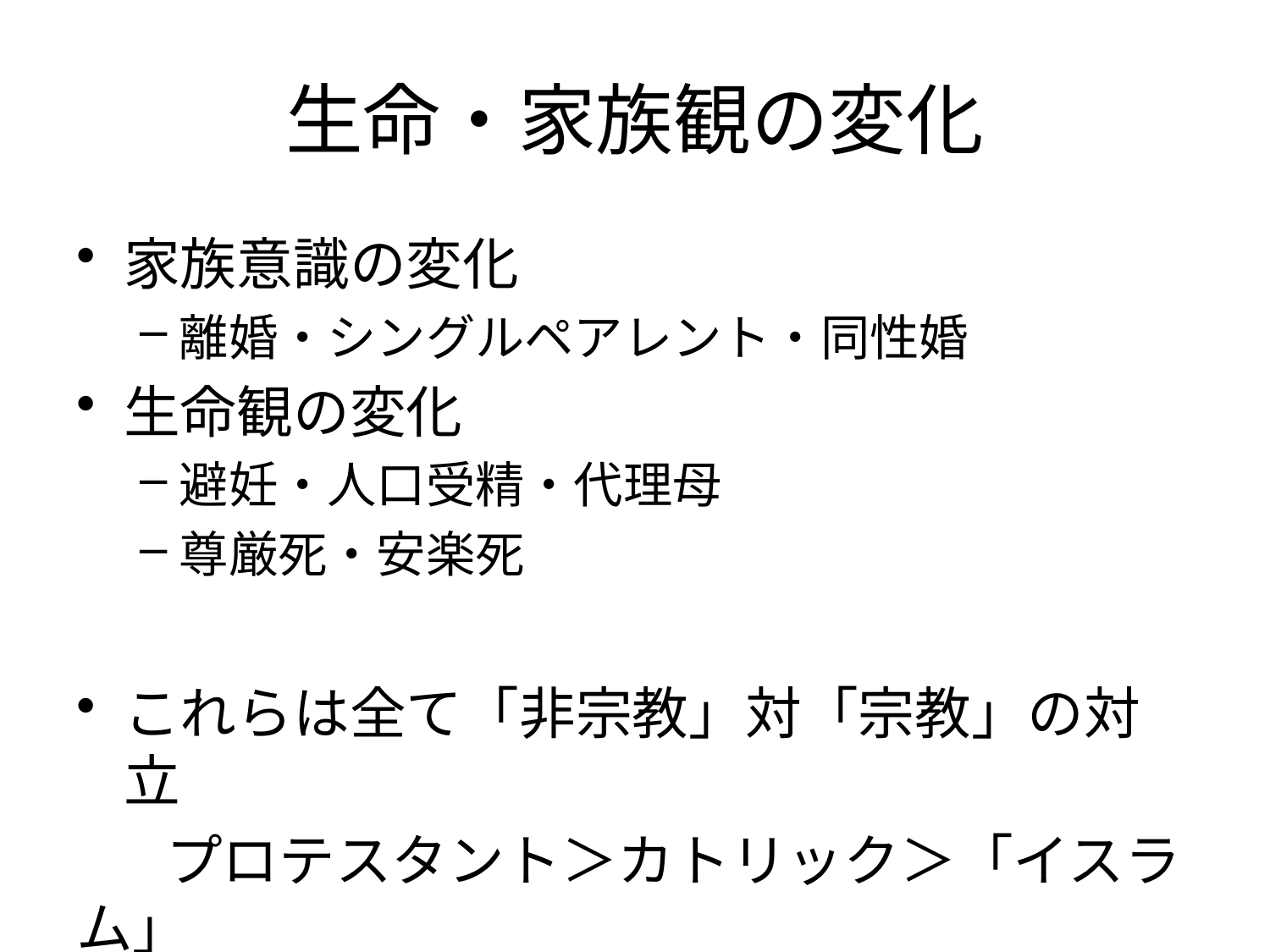

# 生命・家族観の変化
家族意識の変化
離婚・シングルペアレント・同性婚
生命観の変化
避妊・人口受精・代理母
尊厳死・安楽死

これらは全て「非宗教」対「宗教」の対立
      プロテスタント＞カトリック＞「イスラム」